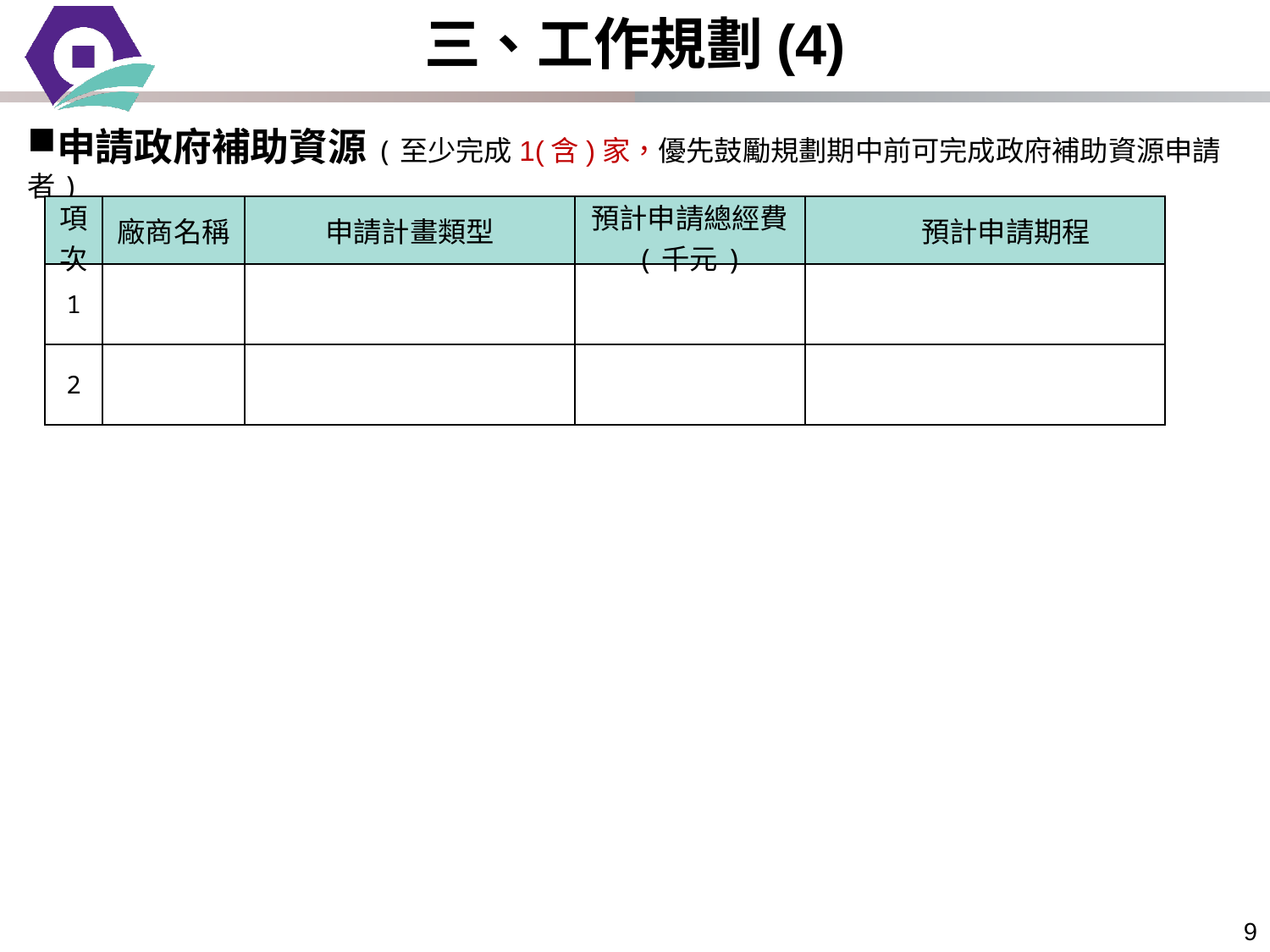

三、工作規劃(4)
申請政府補助資源(至少完成1(含)家，優先鼓勵規劃期中前可完成政府補助資源申請者)
| 項次 | 廠商名稱 | 申請計畫類型 | 預計申請總經費 (千元) | 預計申請期程 |
| --- | --- | --- | --- | --- |
| 1 |  |  |  |  |
| 2 |  |  |  |  |